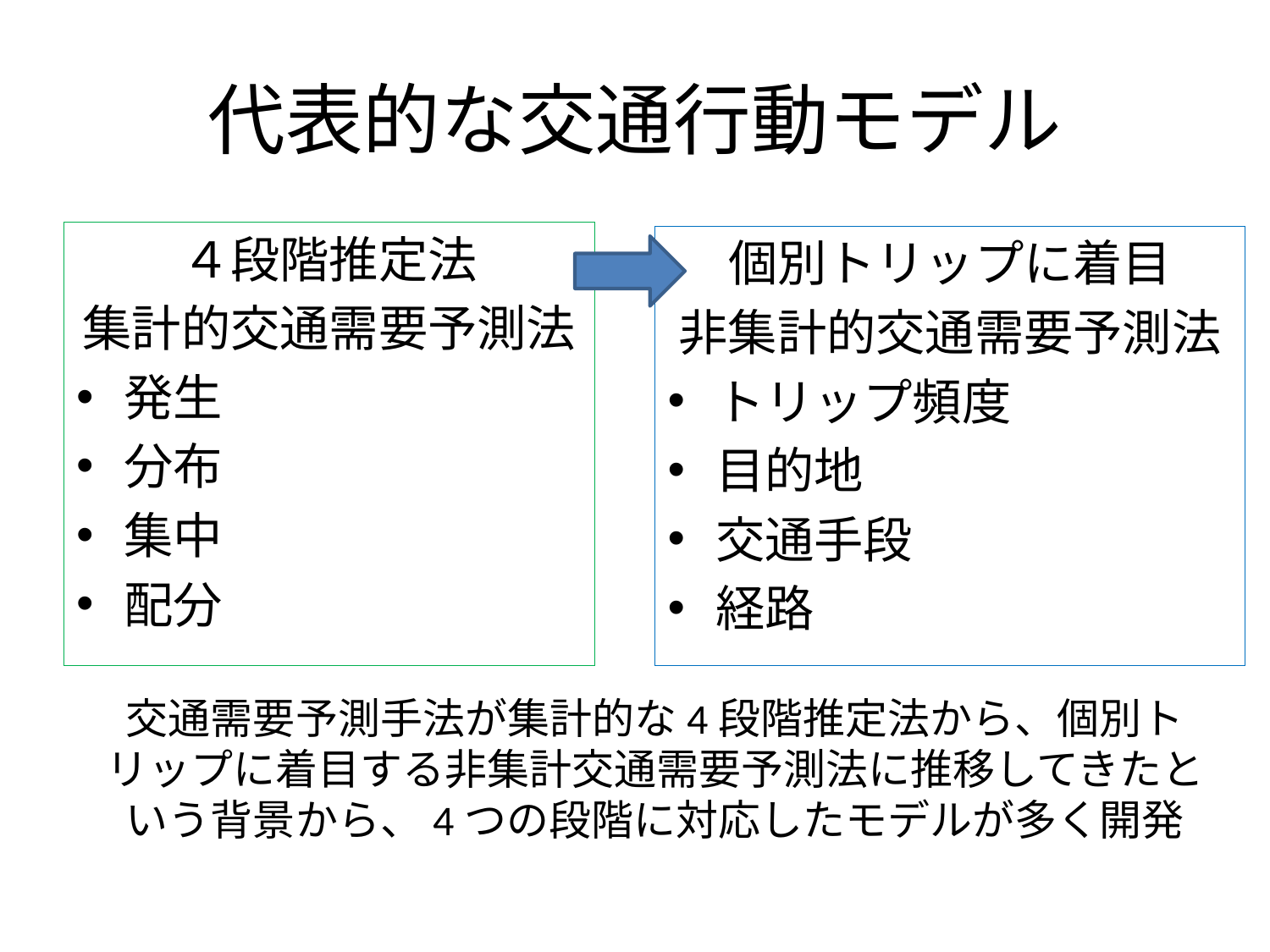

# 代表的な交通行動モデル
４段階推定法
集計的交通需要予測法
発生
分布
集中
配分
個別トリップに着目
非集計的交通需要予測法
トリップ頻度
目的地
交通手段
経路

交通需要予測手法が集計的な4段階推定法から、個別トリップに着目する非集計交通需要予測法に推移してきたという背景から、4つの段階に対応したモデルが多く開発